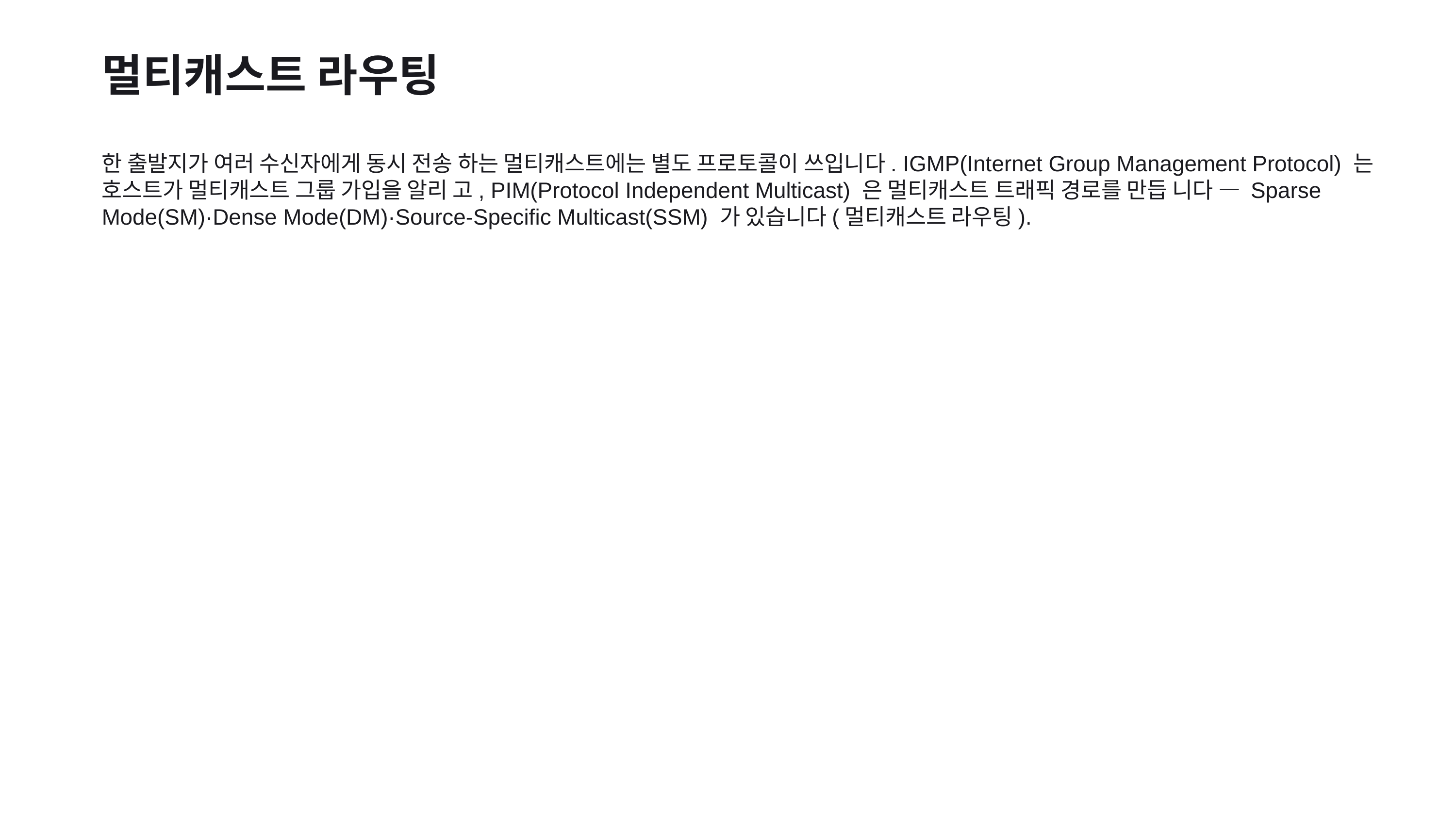

멀티캐스트 라우팅
한 출발지가 여러 수신자에게 동시 전송 하는 멀티캐스트에는 별도 프로토콜이 쓰입니다. IGMP(Internet Group Management Protocol) 는 호스트가 멀티캐스트 그룹 가입을 알리 고, PIM(Protocol Independent Multicast) 은 멀티캐스트 트래픽 경로를 만듭 니다 — Sparse Mode(SM)·Dense Mode(DM)·Source-Specific Multicast(SSM) 가 있습니다(멀티캐스트 라우팅).